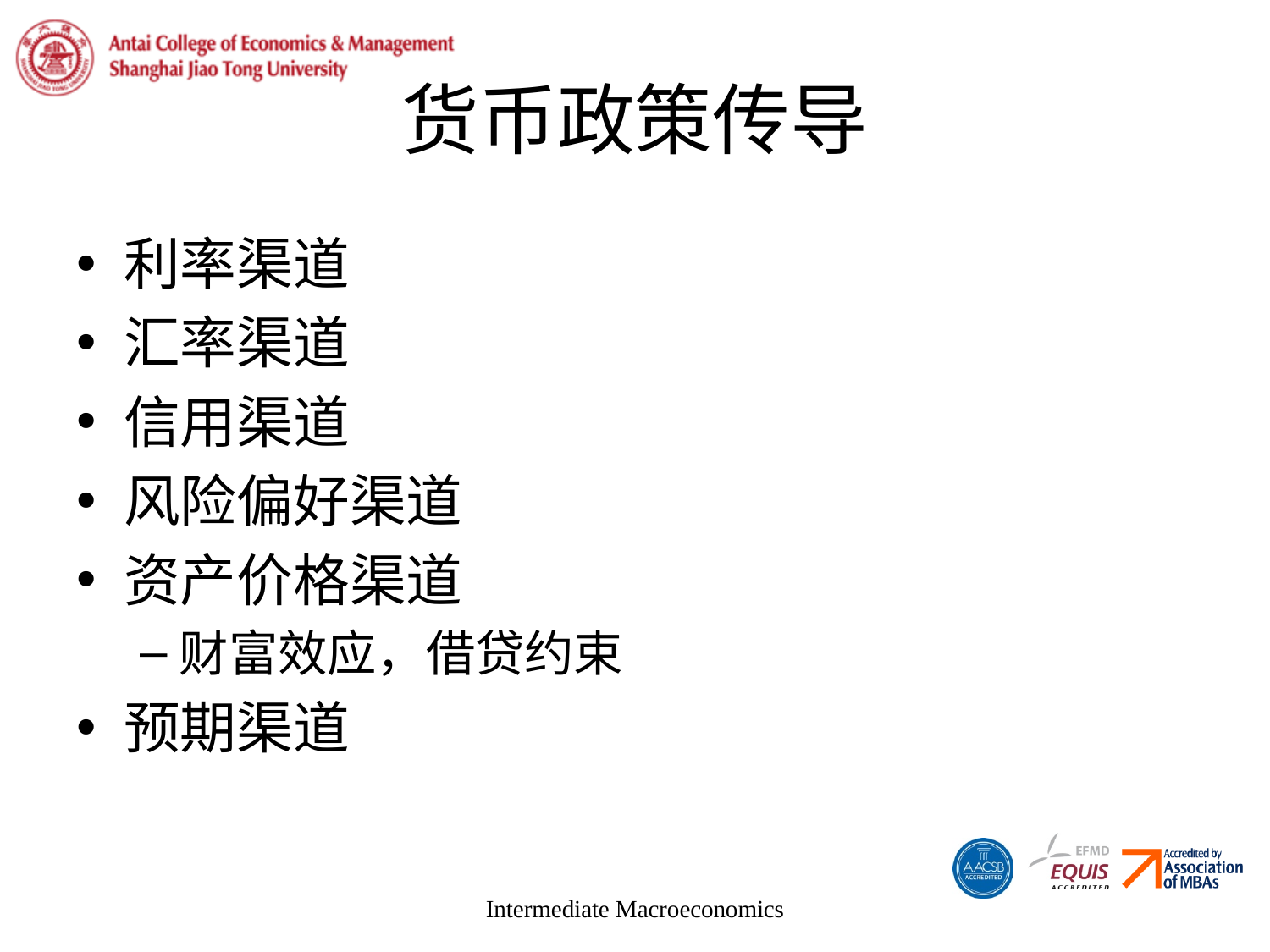

# 货币政策传导
利率渠道
汇率渠道
信用渠道
风险偏好渠道
资产价格渠道
财富效应，借贷约束
预期渠道

Intermediate Macroeconomics